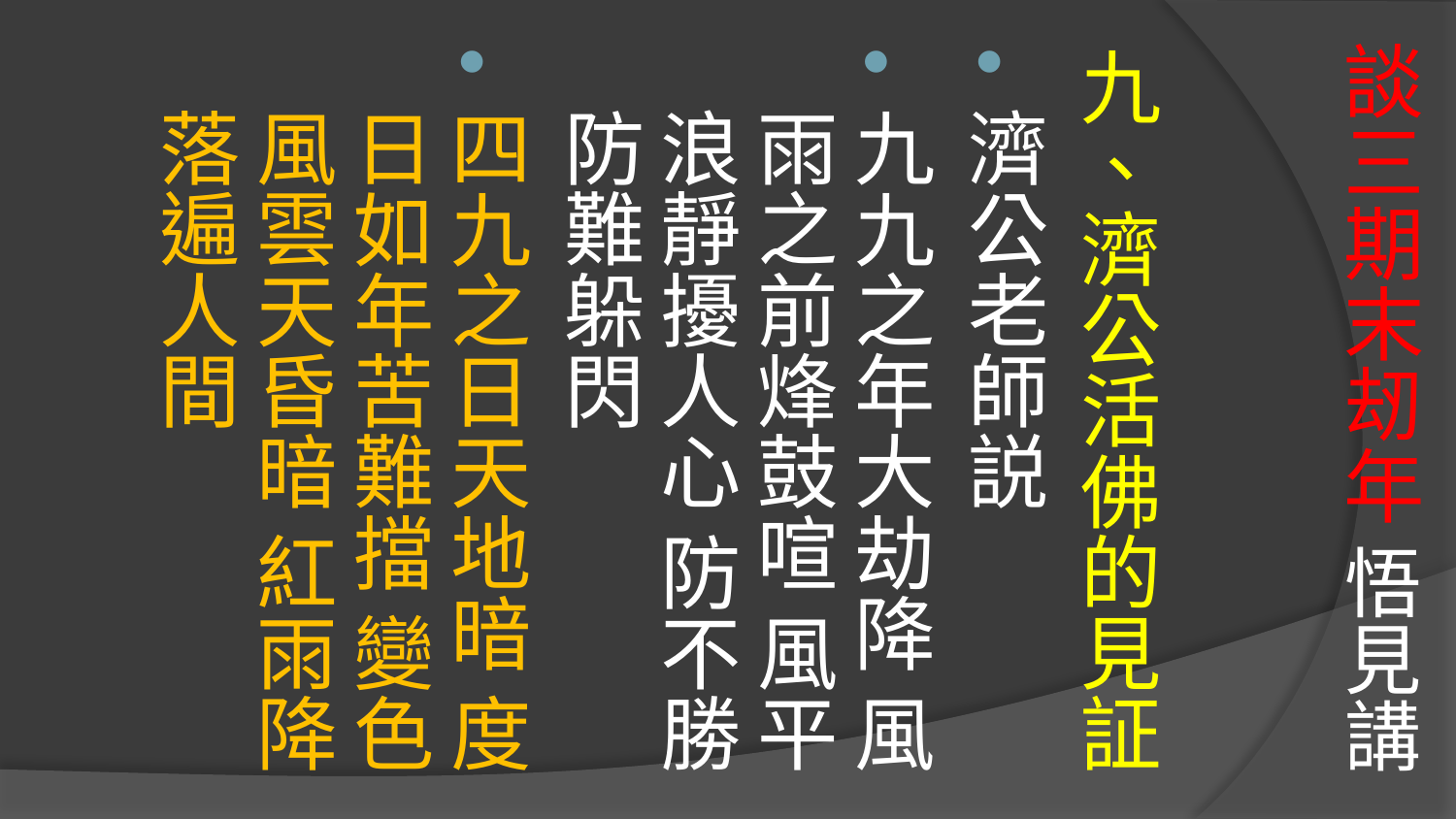

# 談三期末刼年 悟見講
九、濟公活佛的見証
濟公老師説
九九之年大劫降 風雨之前烽鼓喧 風平浪靜擾人心 防不勝防難躲閃
四九之日天地暗 度日如年苦難擋 變色風雲天昏暗 紅雨降落遍人間